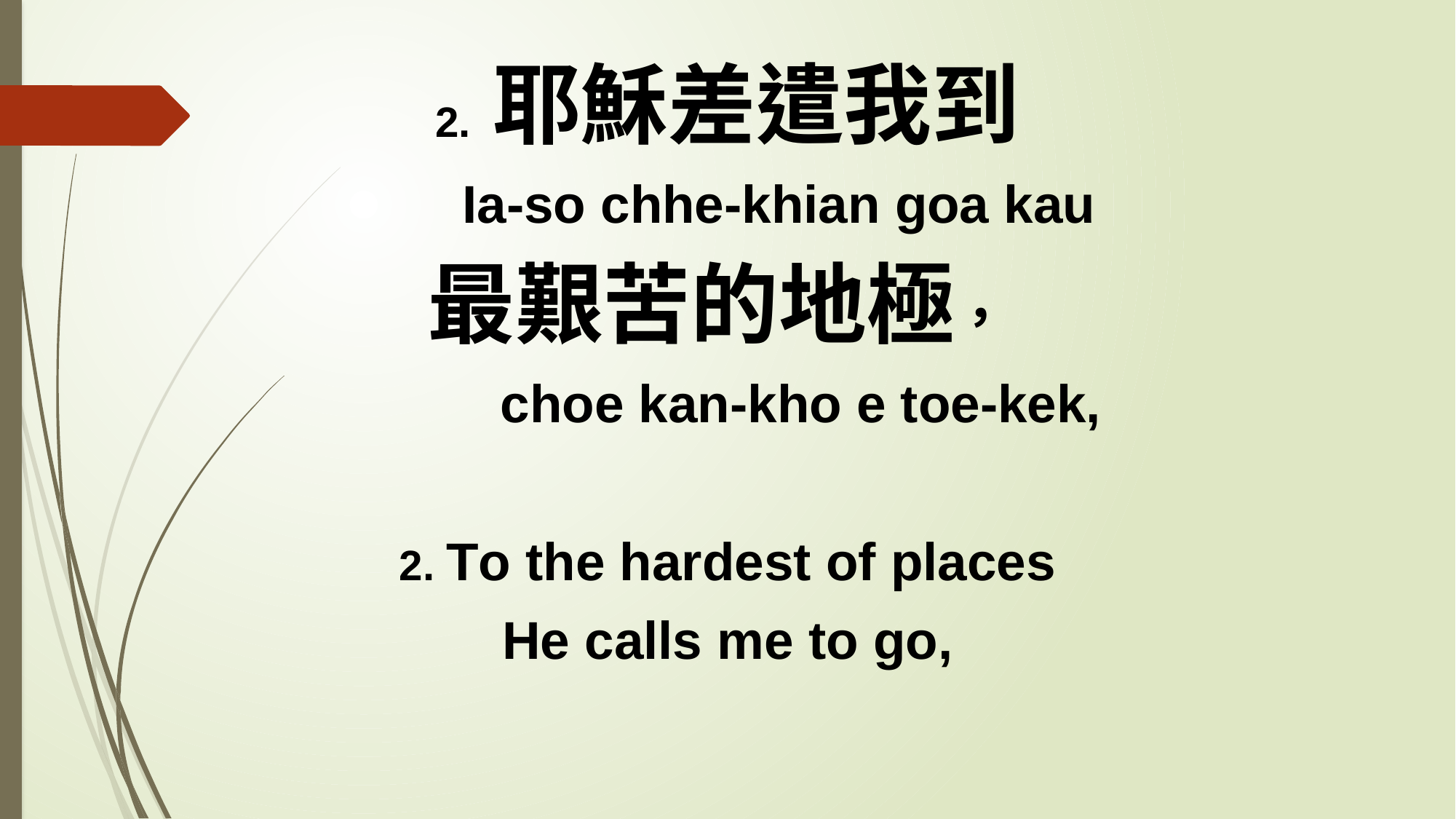

2. 耶穌差遣我到
       Ia-so chhe-khian goa kau
最艱苦的地極，
                      choe kan-kho e toe-kek,

2. To the hardest of places
He calls me to go,